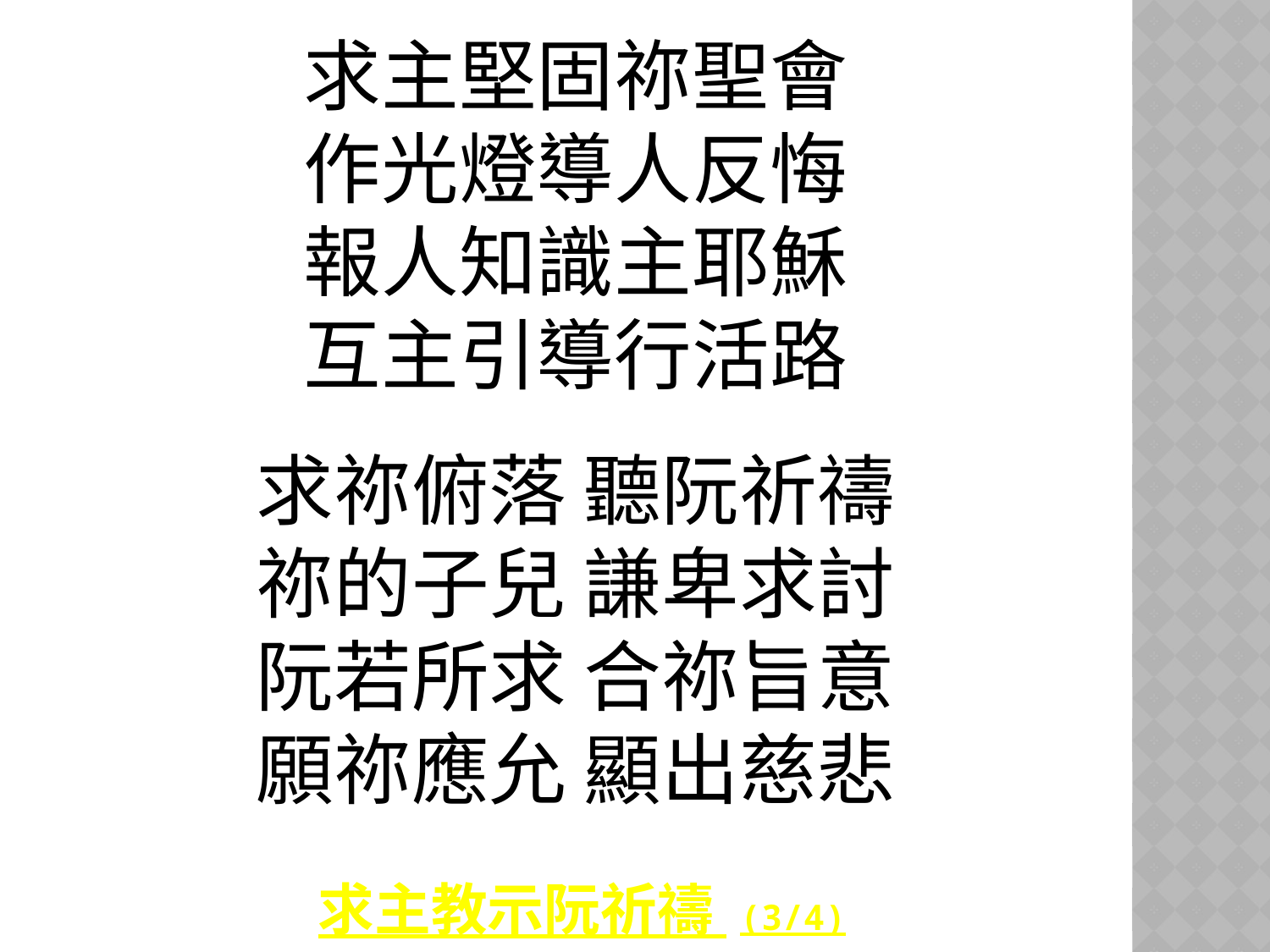

求主堅固祢聖會
作光燈導人反悔
報人知識主耶穌
互主引導行活路

求祢俯落 聽阮祈禱
祢的子兒 謙卑求討
阮若所求 合祢旨意
願祢應允 顯出慈悲
# 求主教示阮祈禱 (3/4)